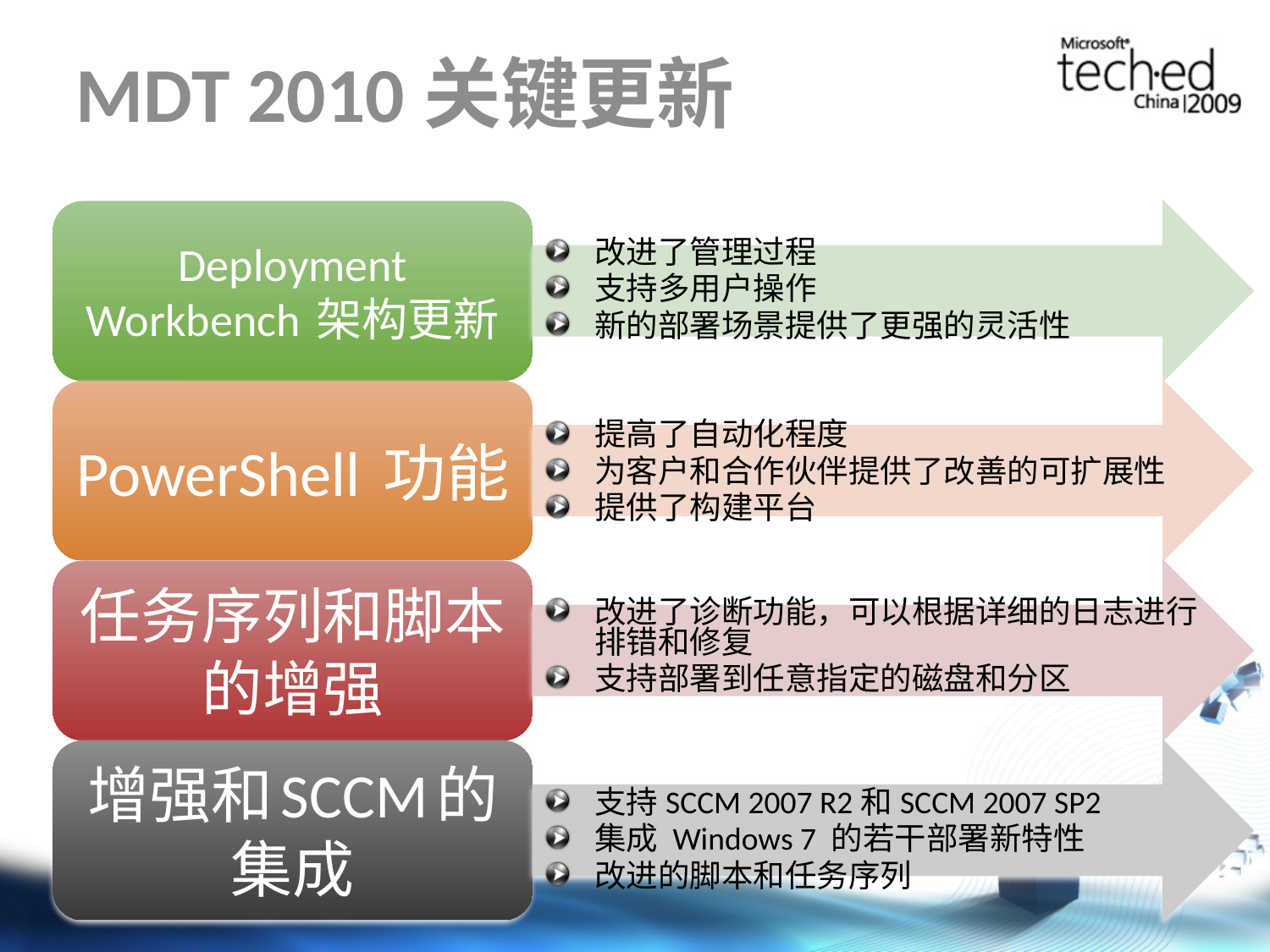

# MDT 2010关键更新
Deployment Workbench 架构更新
任务序列和脚本的增强
增强和SCCM的集成
PowerShell 功能

改进了管理过程
支持多用户操作
新的部署场景提供了更强的灵活性
提高了自动化程度
为客户和合作伙伴提供了改善的可扩展性
提供了构建平台
改进了诊断功能，可以根据详细的日志进行排错和修复
支持部署到任意指定的磁盘和分区
支持SCCM 2007 R2和SCCM 2007 SP2
集成 Windows 7 的若干部署新特性
改进的脚本和任务序列